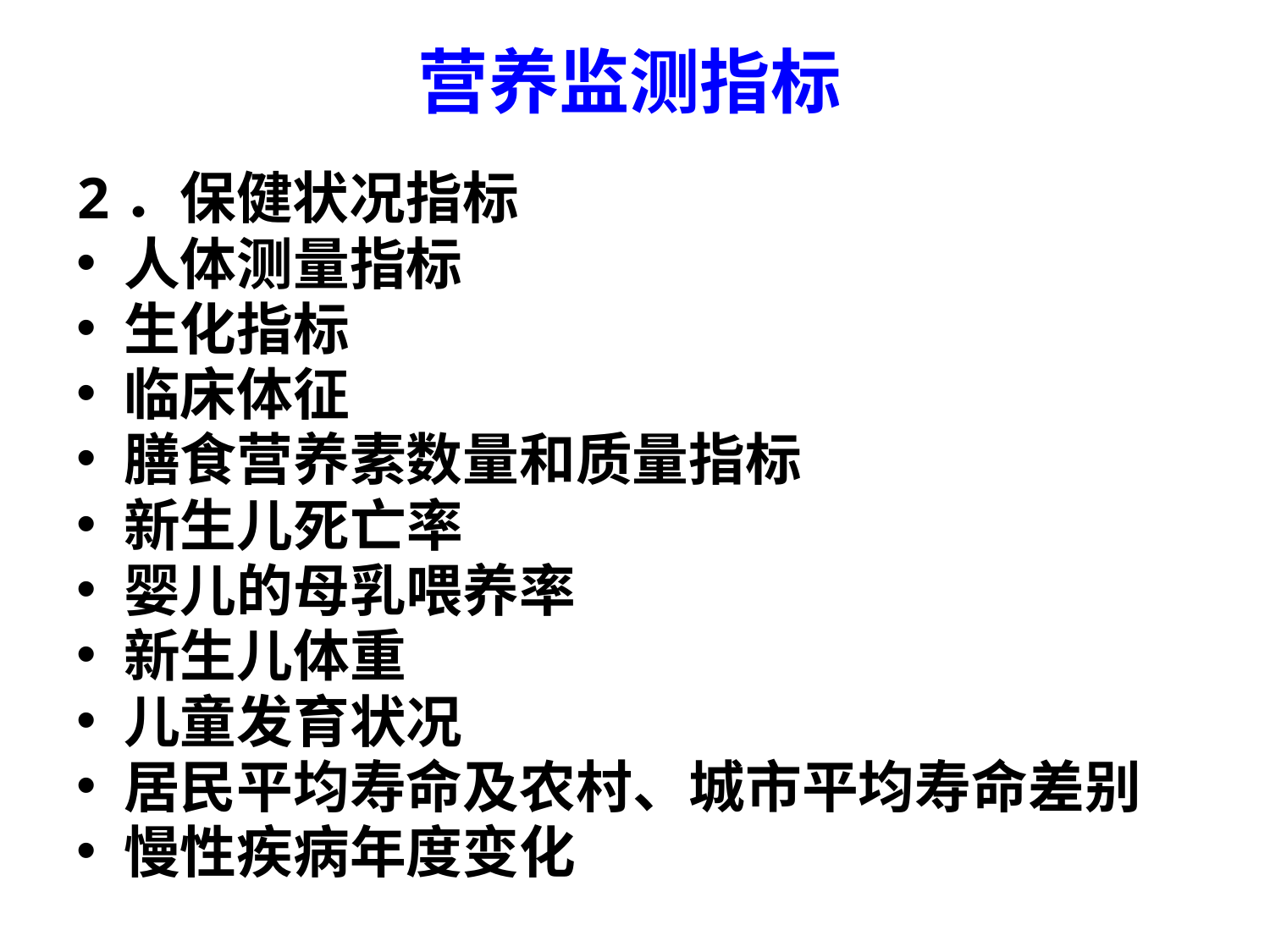

# 营养监测指标
2．保健状况指标
人体测量指标
生化指标
临床体征
膳食营养素数量和质量指标
新生儿死亡率
婴儿的母乳喂养率
新生儿体重
儿童发育状况
居民平均寿命及农村、城市平均寿命差别
慢性疾病年度变化